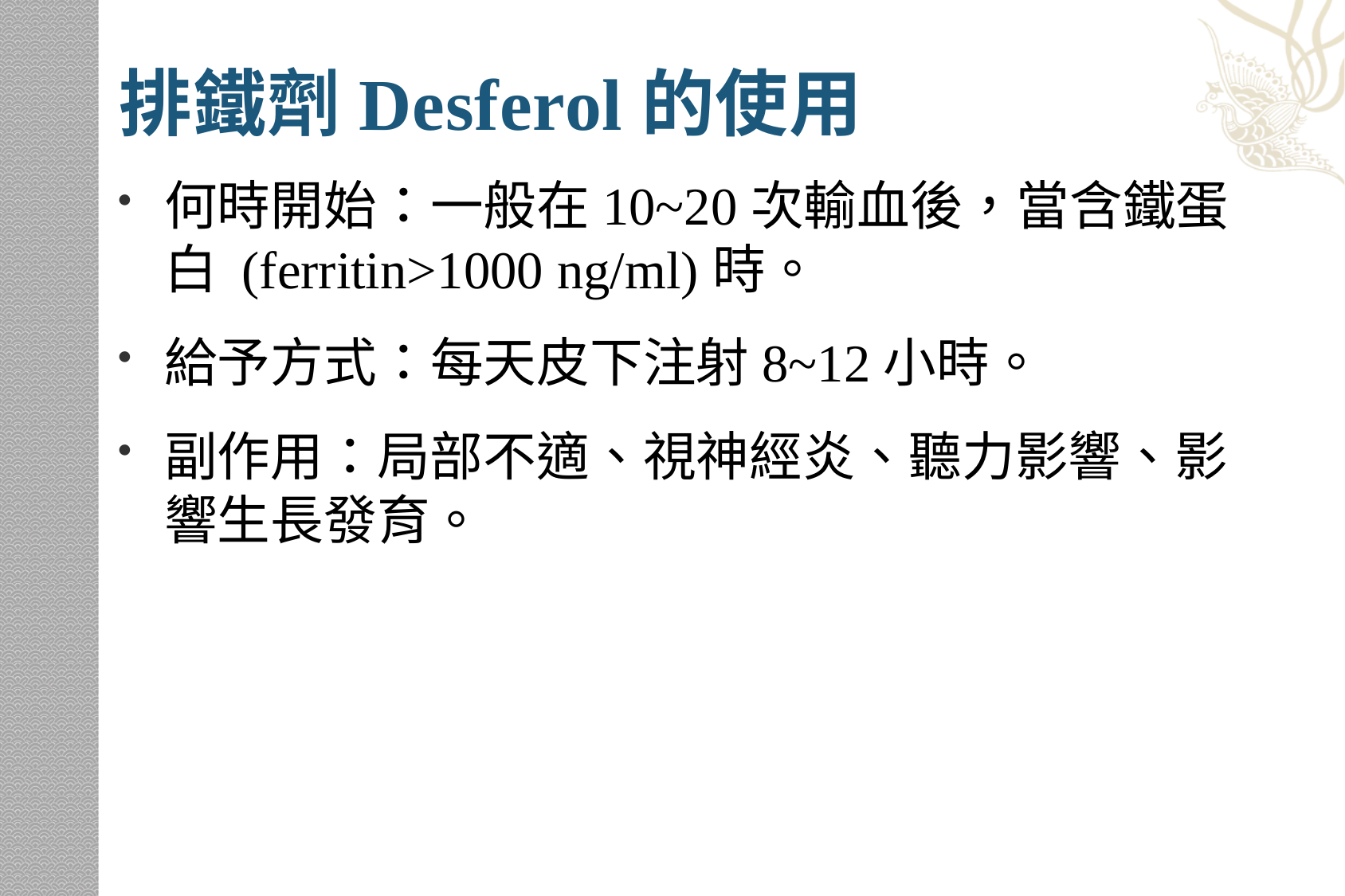

# 排鐵劑Desferol的使用
何時開始：一般在10~20次輸血後，當含鐵蛋白 (ferritin>1000 ng/ml)時。
給予方式：每天皮下注射8~12小時。
副作用：局部不適、視神經炎、聽力影響、影響生長發育。